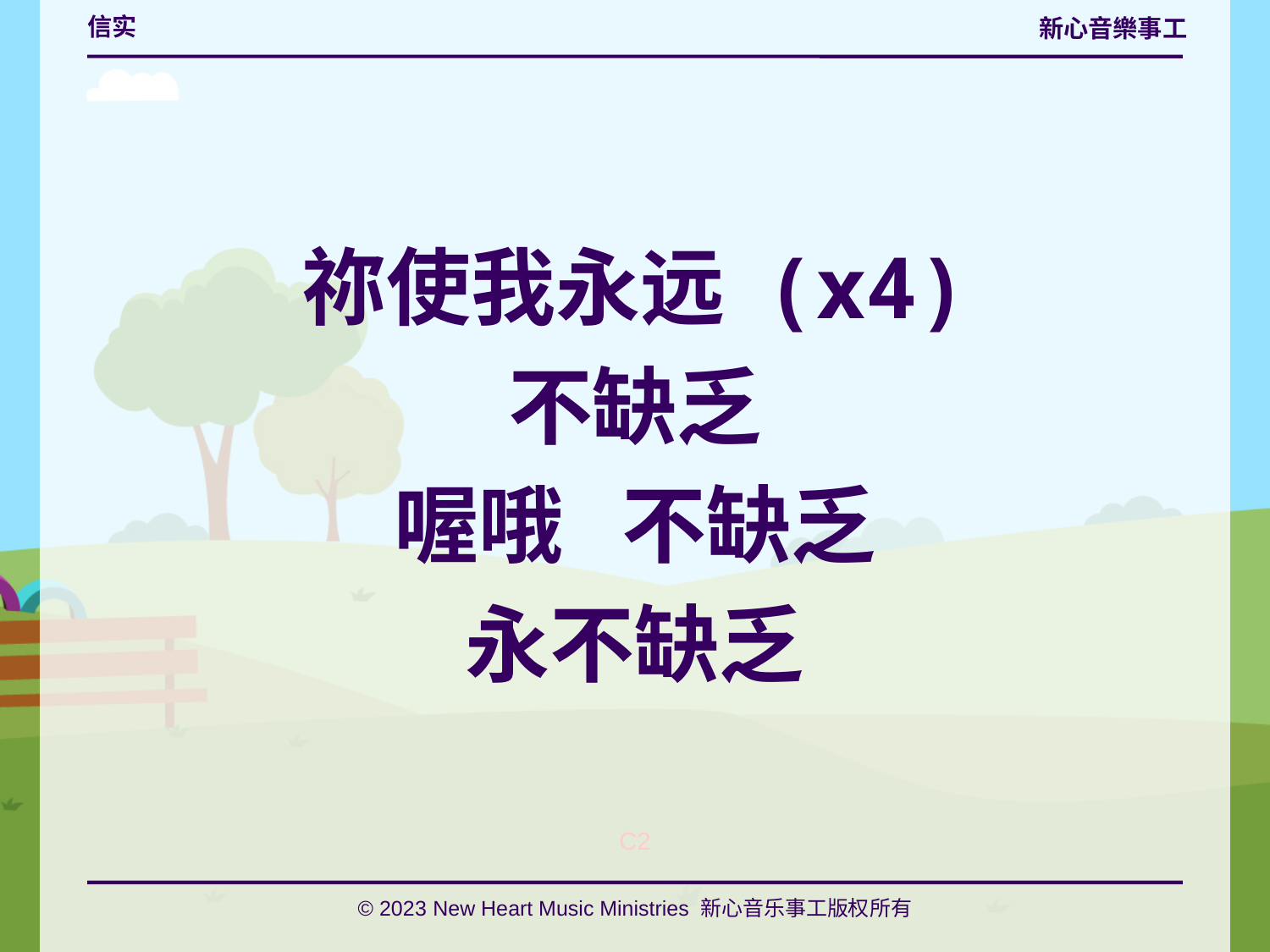

# 信实
祢使我永远 (x4)
不缺乏
喔哦   不缺乏
永不缺乏
C2
© 2023 New Heart Music Ministries 新心音乐事工版权所有